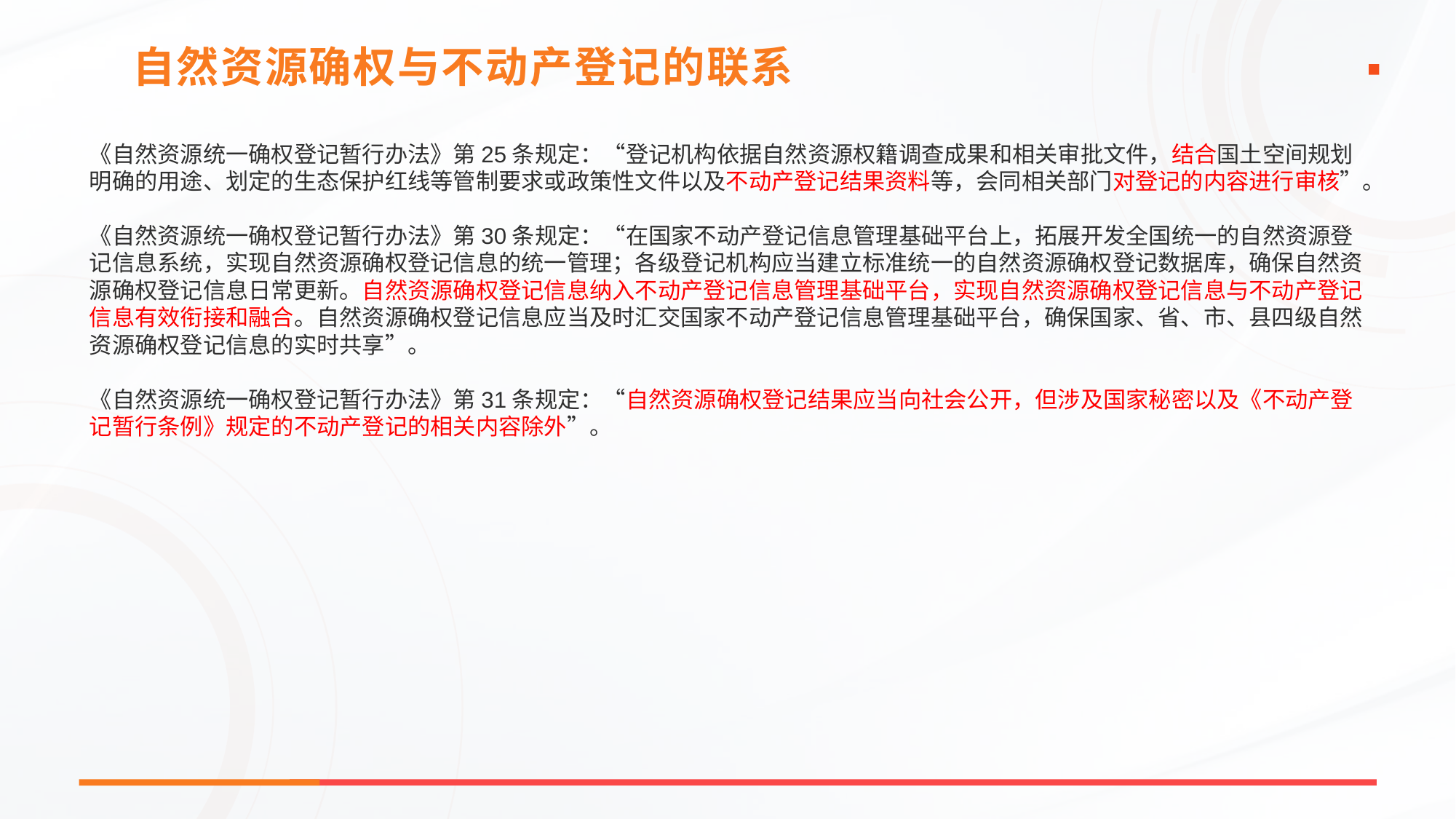

自然资源确权与不动产登记的联系
《自然资源统一确权登记暂行办法》第25条规定：“登记机构依据自然资源权籍调查成果和相关审批文件，结合国土空间规划明确的用途、划定的生态保护红线等管制要求或政策性文件以及不动产登记结果资料等，会同相关部门对登记的内容进行审核”。

《自然资源统一确权登记暂行办法》第30条规定：“在国家不动产登记信息管理基础平台上，拓展开发全国统一的自然资源登记信息系统，实现自然资源确权登记信息的统一管理；各级登记机构应当建立标准统一的自然资源确权登记数据库，确保自然资源确权登记信息日常更新。自然资源确权登记信息纳入不动产登记信息管理基础平台，实现自然资源确权登记信息与不动产登记信息有效衔接和融合。自然资源确权登记信息应当及时汇交国家不动产登记信息管理基础平台，确保国家、省、市、县四级自然资源确权登记信息的实时共享”。

《自然资源统一确权登记暂行办法》第31条规定：“自然资源确权登记结果应当向社会公开，但涉及国家秘密以及《不动产登记暂行条例》规定的不动产登记的相关内容除外”。